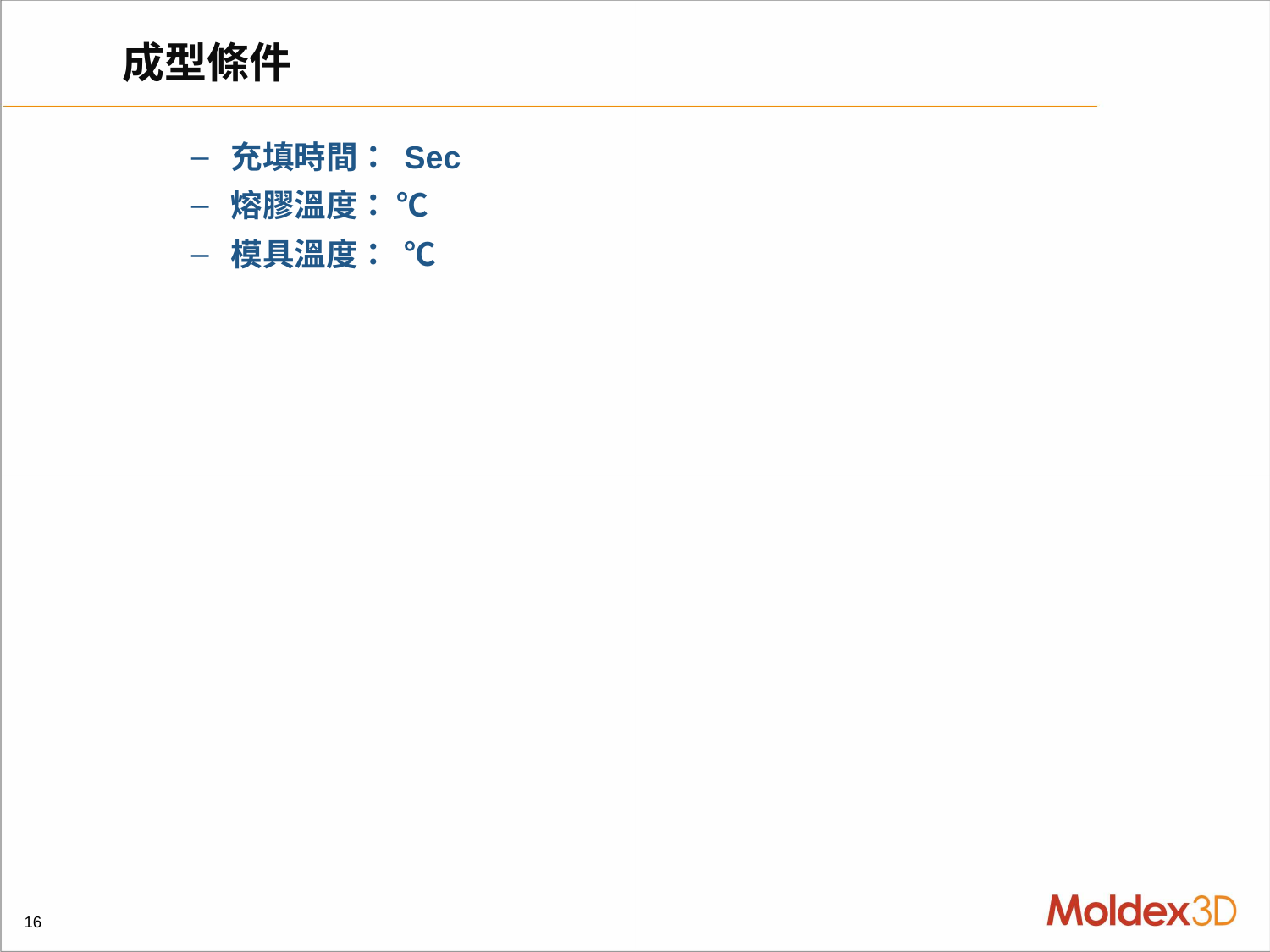

# 成型條件
充填時間： Sec
熔膠溫度： ℃
模具溫度：  ℃